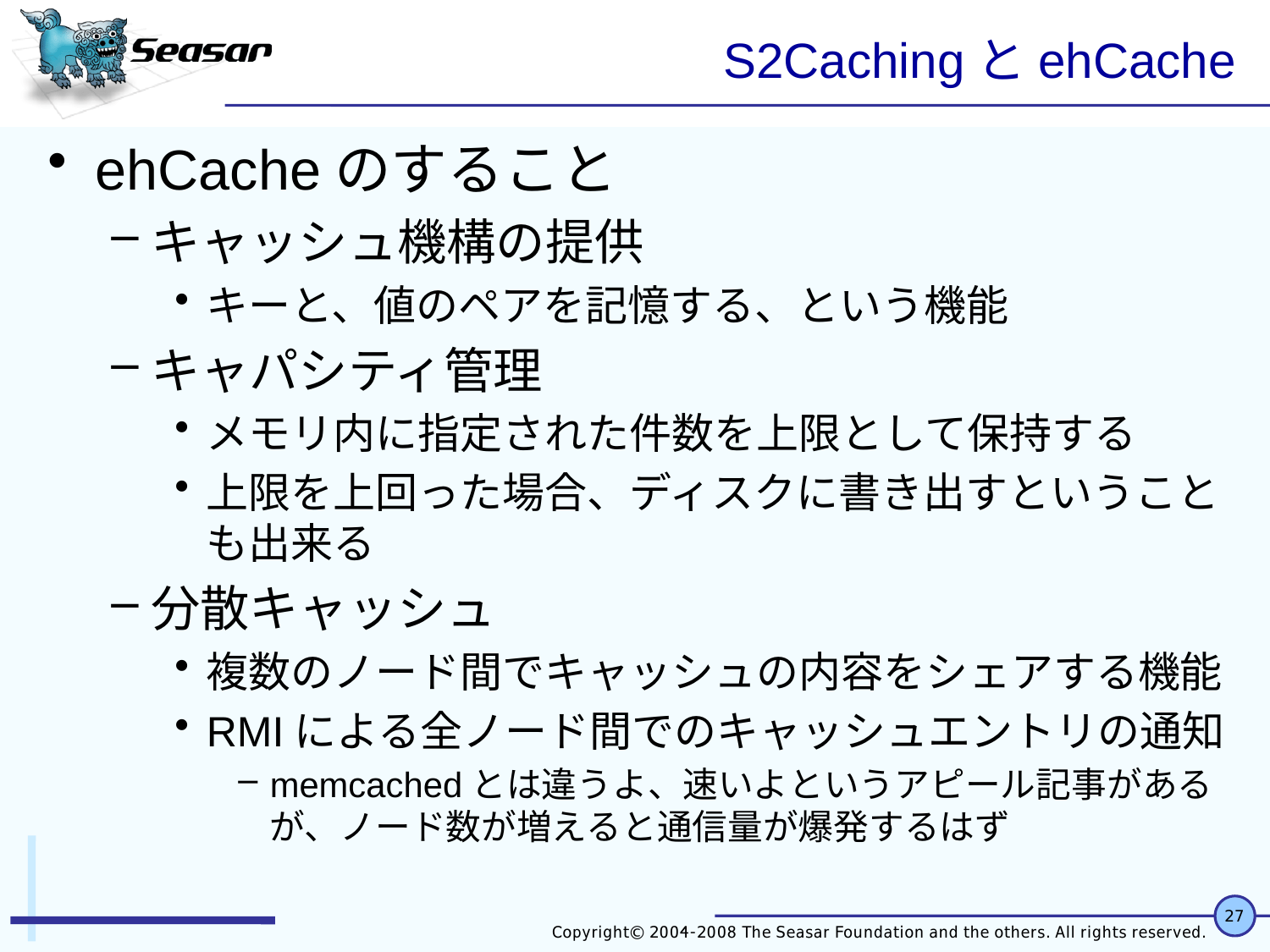

# S2CachingとehCache
ehCacheのすること
キャッシュ機構の提供
キーと、値のペアを記憶する、という機能
キャパシティ管理
メモリ内に指定された件数を上限として保持する
上限を上回った場合、ディスクに書き出すということも出来る
分散キャッシュ
複数のノード間でキャッシュの内容をシェアする機能
RMIによる全ノード間でのキャッシュエントリの通知
memcachedとは違うよ、速いよというアピール記事があるが、ノード数が増えると通信量が爆発するはず